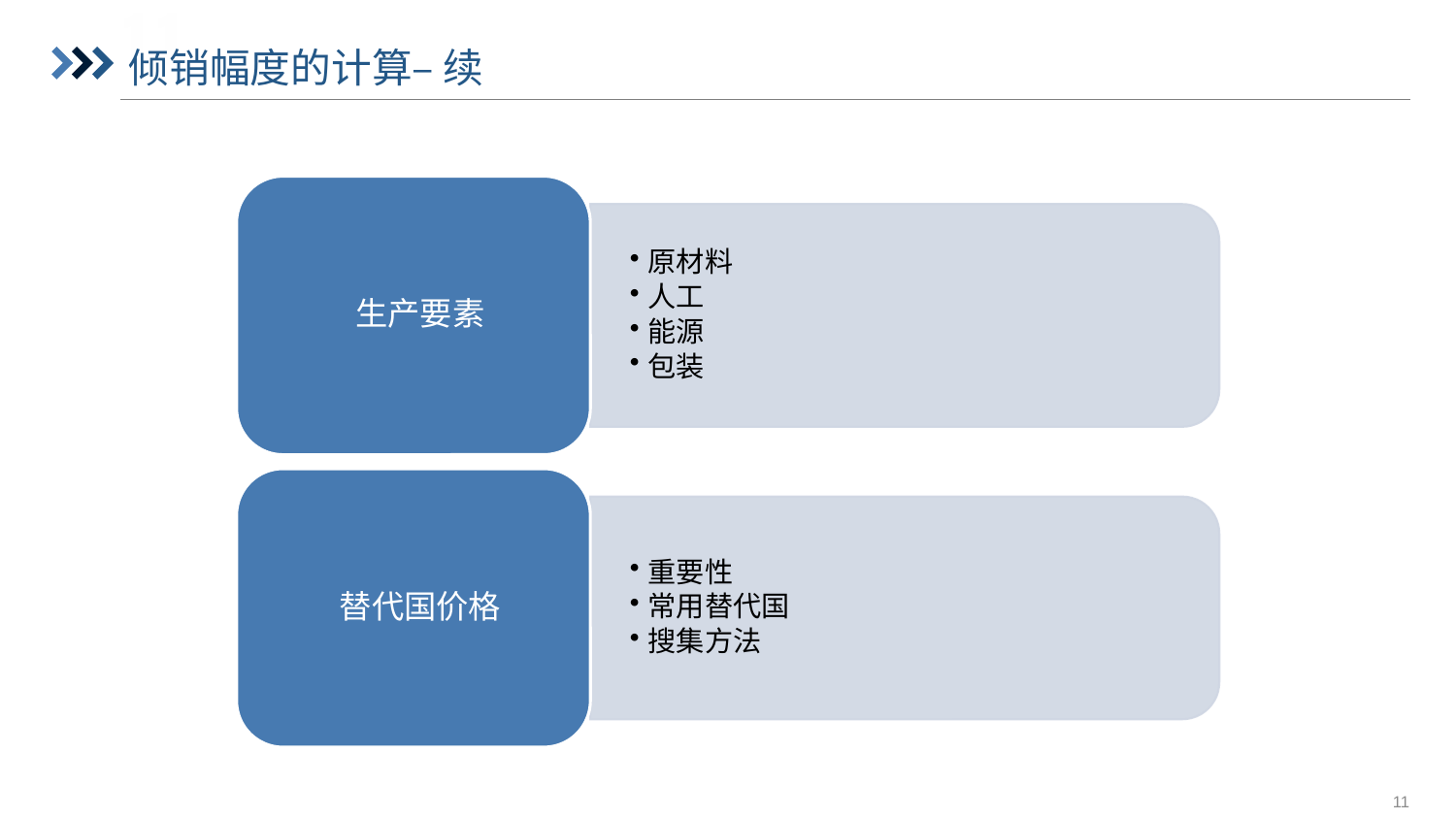

# 倾销幅度的计算– 续
原材料
人工
能源
包装
生产要素
重要性
常用替代国
搜集方法
替代国价格
11